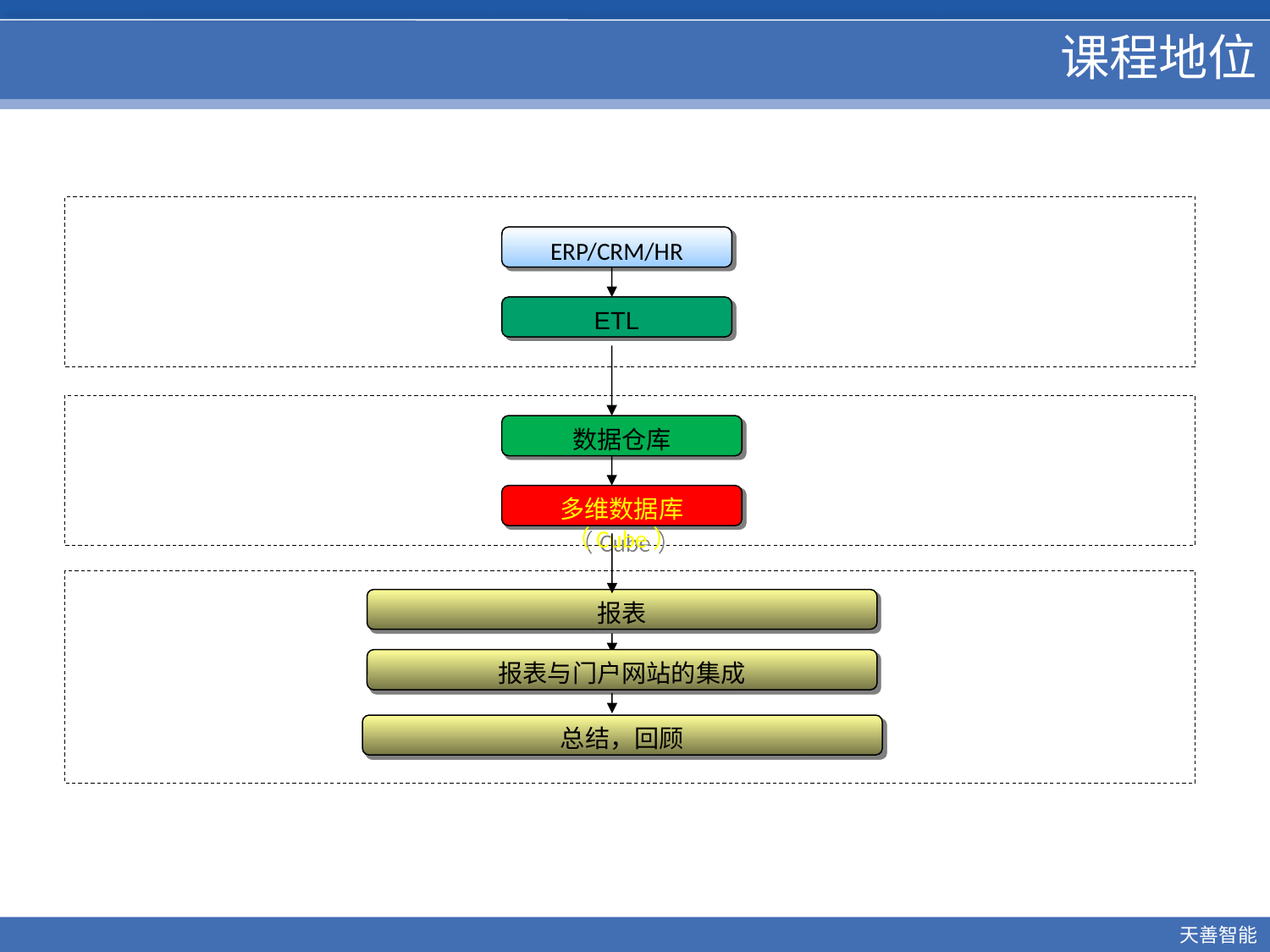

# 课程地位

ERP/CRM/HR

ETL

数据仓库

多维数据库（Cube）

报表

报表与门户网站的集成

总结，回顾